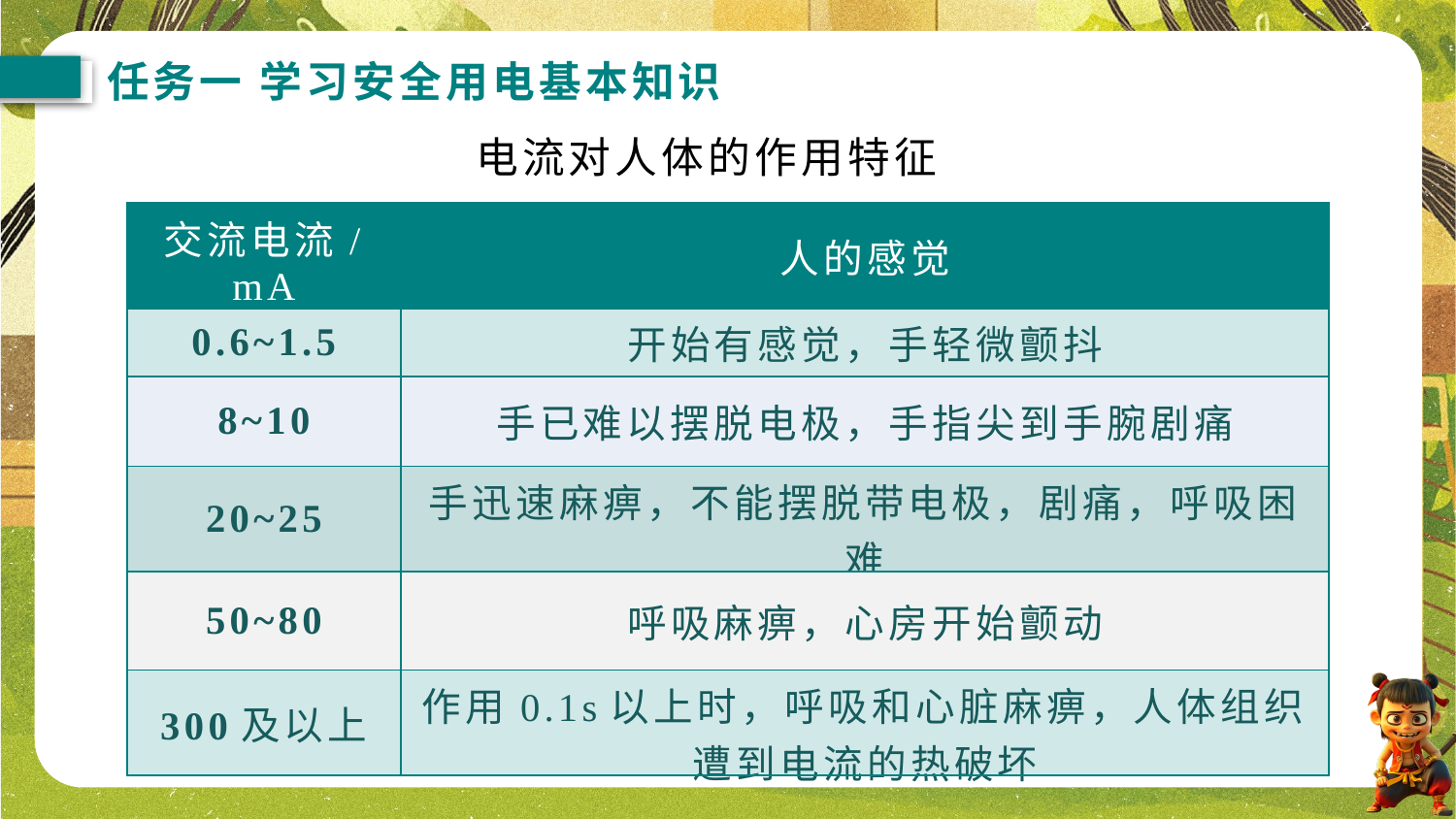

任务一 学习安全用电基本知识

电流对人体的作用特征
| 交流电流/mA | 人的感觉 |
| --- | --- |
| 0.6~1.5 | 开始有感觉，手轻微颤抖 |
| 8~10 | 手已难以摆脱电极，手指尖到手腕剧痛 |
| 20~25 | 手迅速麻痹，不能摆脱带电极，剧痛，呼吸困难 |
| 50~80 | 呼吸麻痹，心房开始颤动 |
| 300及以上 | 作用0.1s以上时，呼吸和心脏麻痹，人体组织遭到电流的热破坏 |